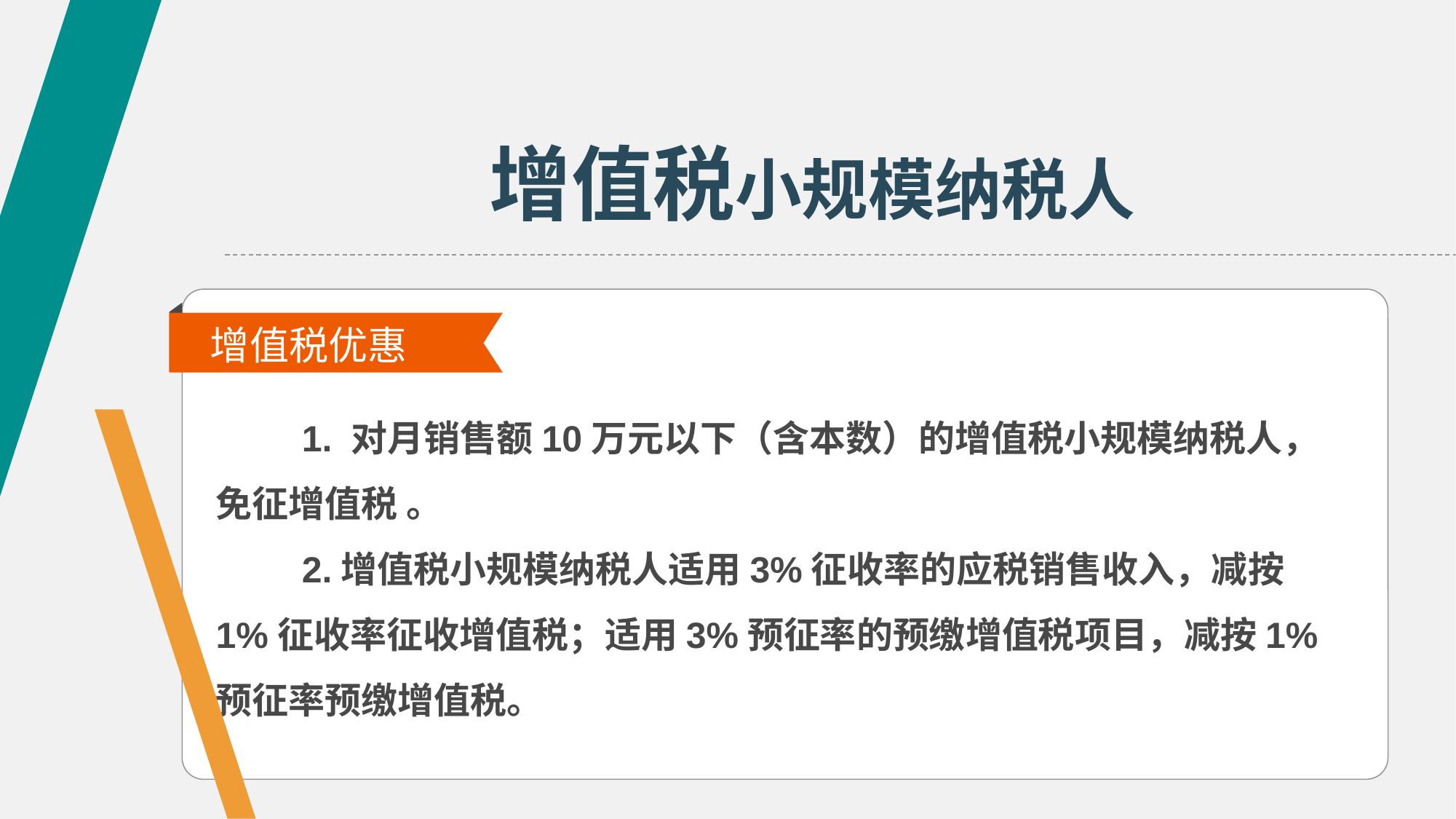

增值税小规模纳税人

增值税优惠
1. 对月销售额10万元以下（含本数）的增值税小规模纳税人，免征增值税 。
2.增值税小规模纳税人适用3%征收率的应税销售收入，减按1%征收率征收增值税；适用3%预征率的预缴增值税项目，减按1%预征率预缴增值税。